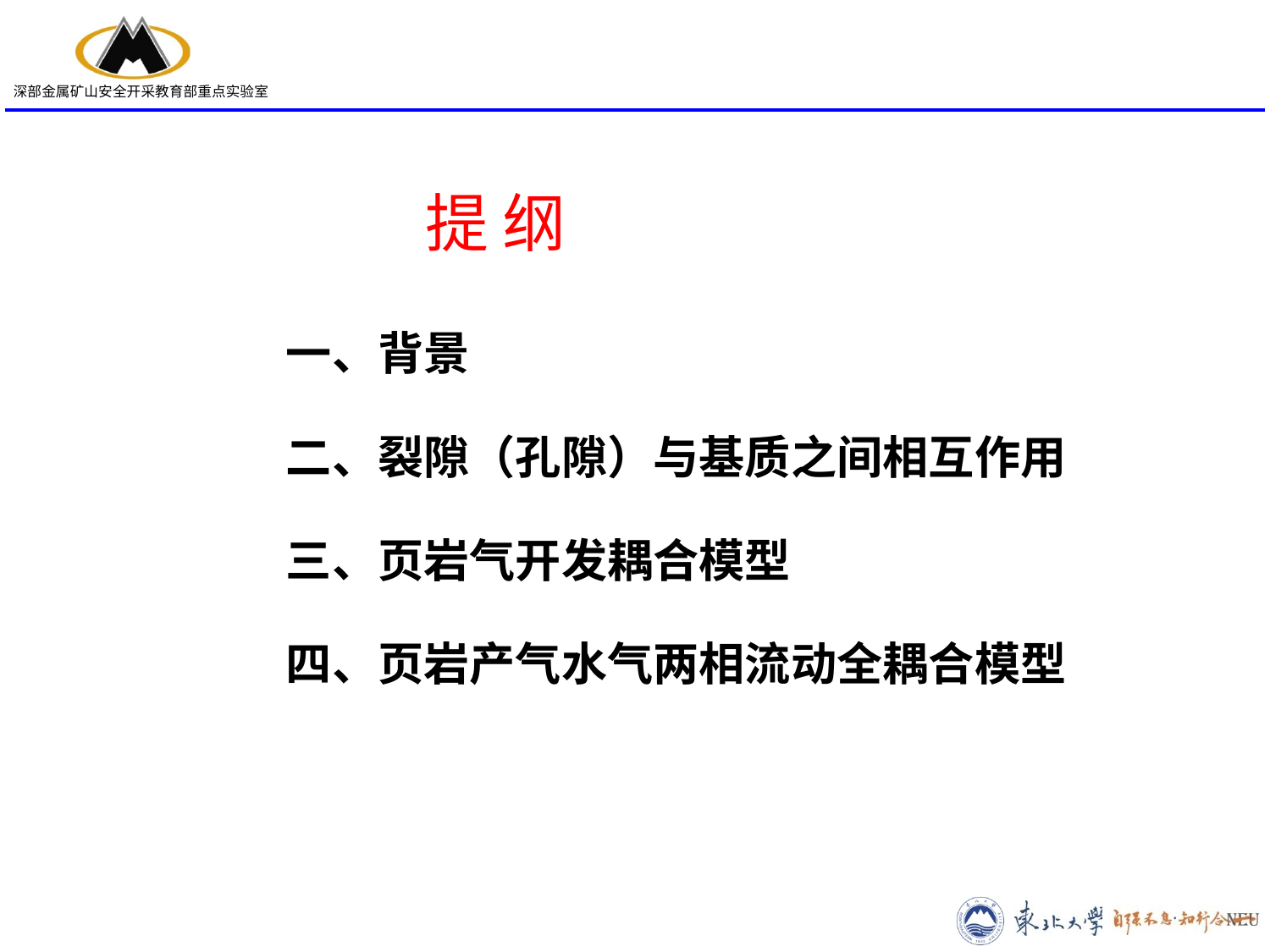

2
提 纲

一、背景
二、裂隙（孔隙）与基质之间相互作用
三、页岩气开发耦合模型
四、页岩产气水气两相流动全耦合模型